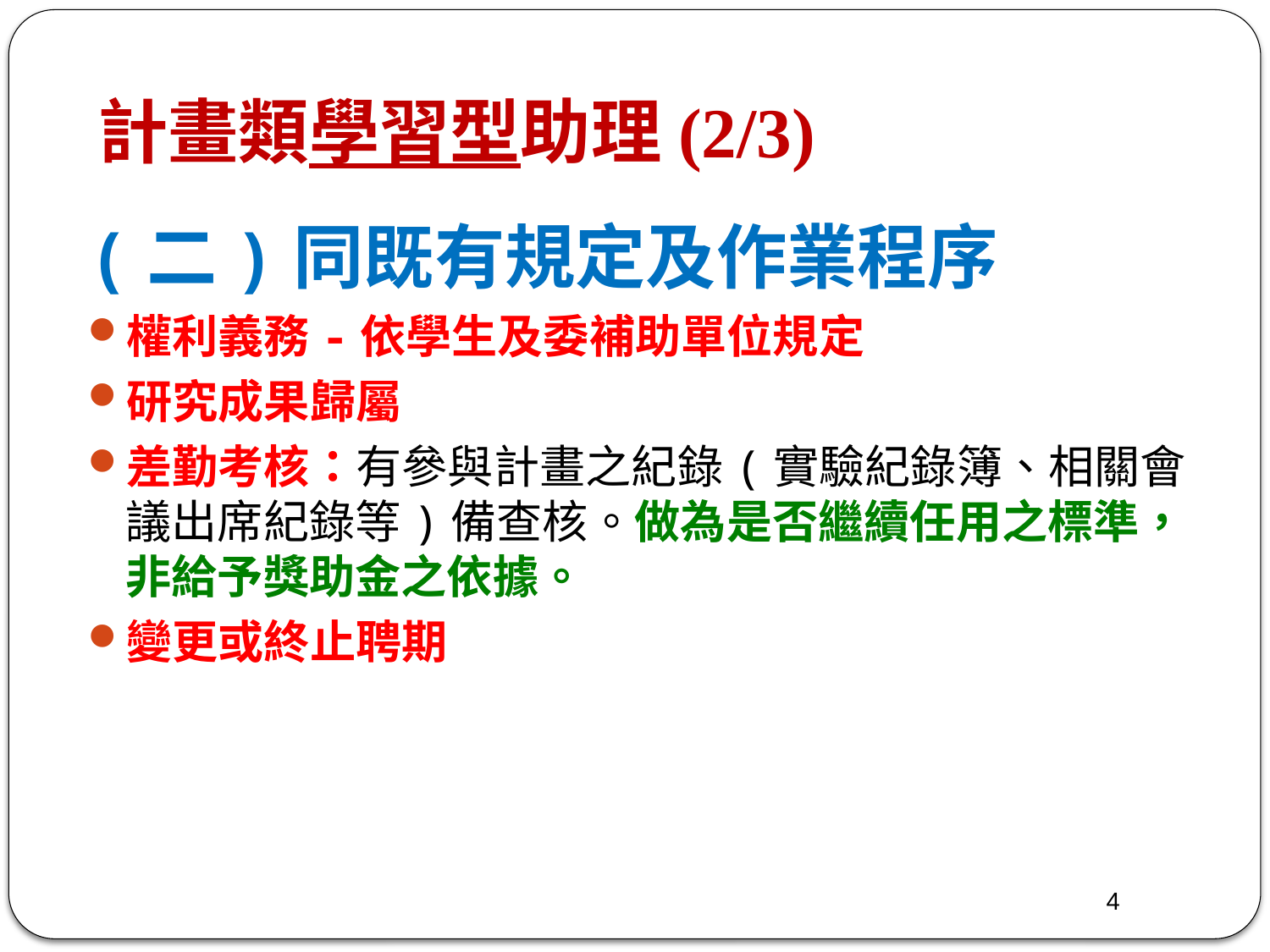

# 計畫類學習型助理(2/3)
(二)同既有規定及作業程序
權利義務-依學生及委補助單位規定
研究成果歸屬
差勤考核：有參與計畫之紀錄(實驗紀錄簿、相關會議出席紀錄等)備查核。做為是否繼續任用之標準，非給予獎助金之依據。
變更或終止聘期
4